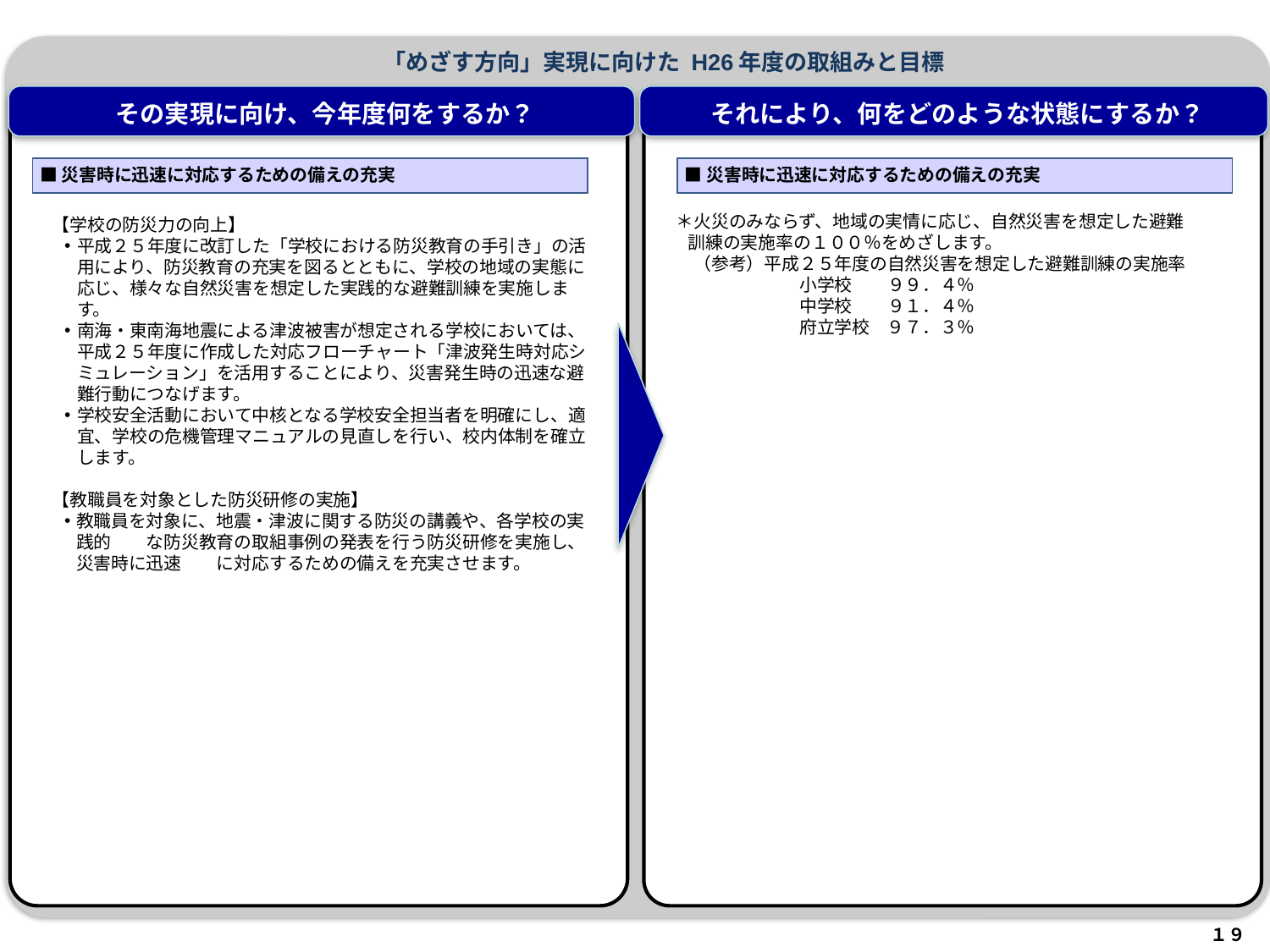

「めざす方向」実現に向けた H26年度の取組みと目標
それにより、何をどのような状態にするか？
その実現に向け、今年度何をするか？

■災害時に迅速に対応するための備えの充実
■災害時に迅速に対応するための備えの充実

＊火災のみならず、地域の実情に応じ、自然災害を想定した避難訓練の実施率の１００％をめざします。
　（参考）平成２５年度の自然災害を想定した避難訓練の実施率
　　　　　　　小学校　　９９．４％
　　　　　　　中学校　　９１．４％
　　　　　　　府立学校　９７．３％

【学校の防災力の向上】
平成２５年度に改訂した「学校における防災教育の手引き」の活用により、防災教育の充実を図るとともに、学校の地域の実態に応じ、様々な自然災害を想定した実践的な避難訓練を実施します。
南海・東南海地震による津波被害が想定される学校においては、平成２５年度に作成した対応フローチャート「津波発生時対応シミュレーション」を活用することにより、災害発生時の迅速な避難行動につなげます。
学校安全活動において中核となる学校安全担当者を明確にし、適宜、学校の危機管理マニュアルの見直しを行い、校内体制を確立します。

【教職員を対象とした防災研修の実施】
教職員を対象に、地震・津波に関する防災の講義や、各学校の実践的　　な防災教育の取組事例の発表を行う防災研修を実施し、災害時に迅速　　に対応するための備えを充実させます。

１９